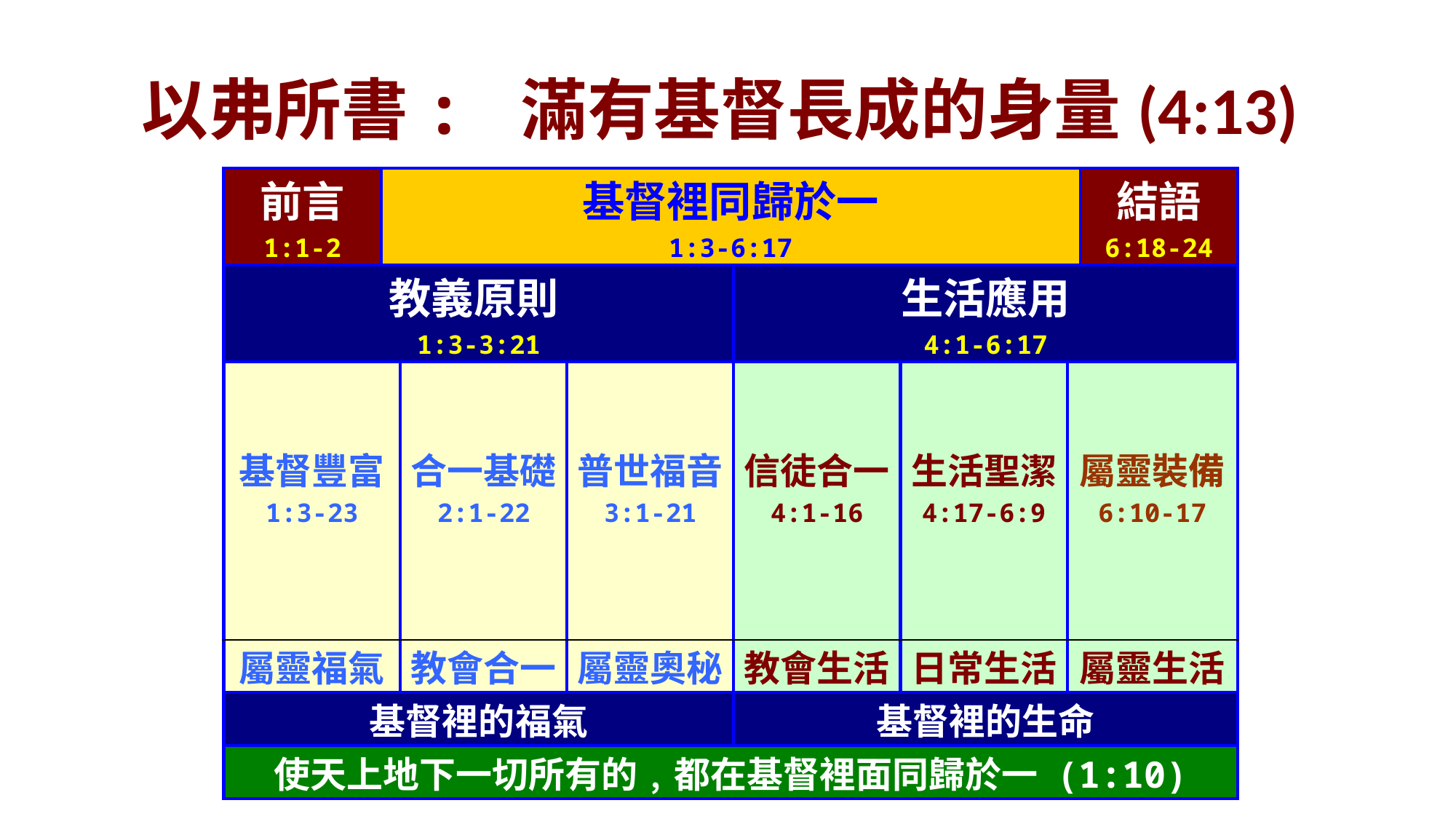

以弗所書: 滿有基督長成的身量(4:13)
| 前言 1:1-2 | 基督裡同歸於一 1:3-6:17 |  |  |  |  |  | 結語 6:18-24 |
| --- | --- | --- | --- | --- | --- | --- | --- |
| 教義原則 1:3-3:21 |  |  |  | 生活應用 4:1-6:17 |  |  |  |
| 基督豐富 1:3-23 |  | 合一基礎 2:1-22 | 普世福音 3:1-21 | 信徒合一 4:1-16 | 生活聖潔 4:17-6:9 | 屬靈裝備 6:10-17 |  |
| 屬靈福氣 |  | 教會合一 | 屬靈奧秘 | 教會生活 | 日常生活 | 屬靈生活 |  |
| 基督裡的福氣 |  |  |  | 基督裡的生命 |  |  |  |
| 使天上地下一切所有的﹐都在基督裡面同歸於一 (1:10) |  |  |  |  |  |  |  |